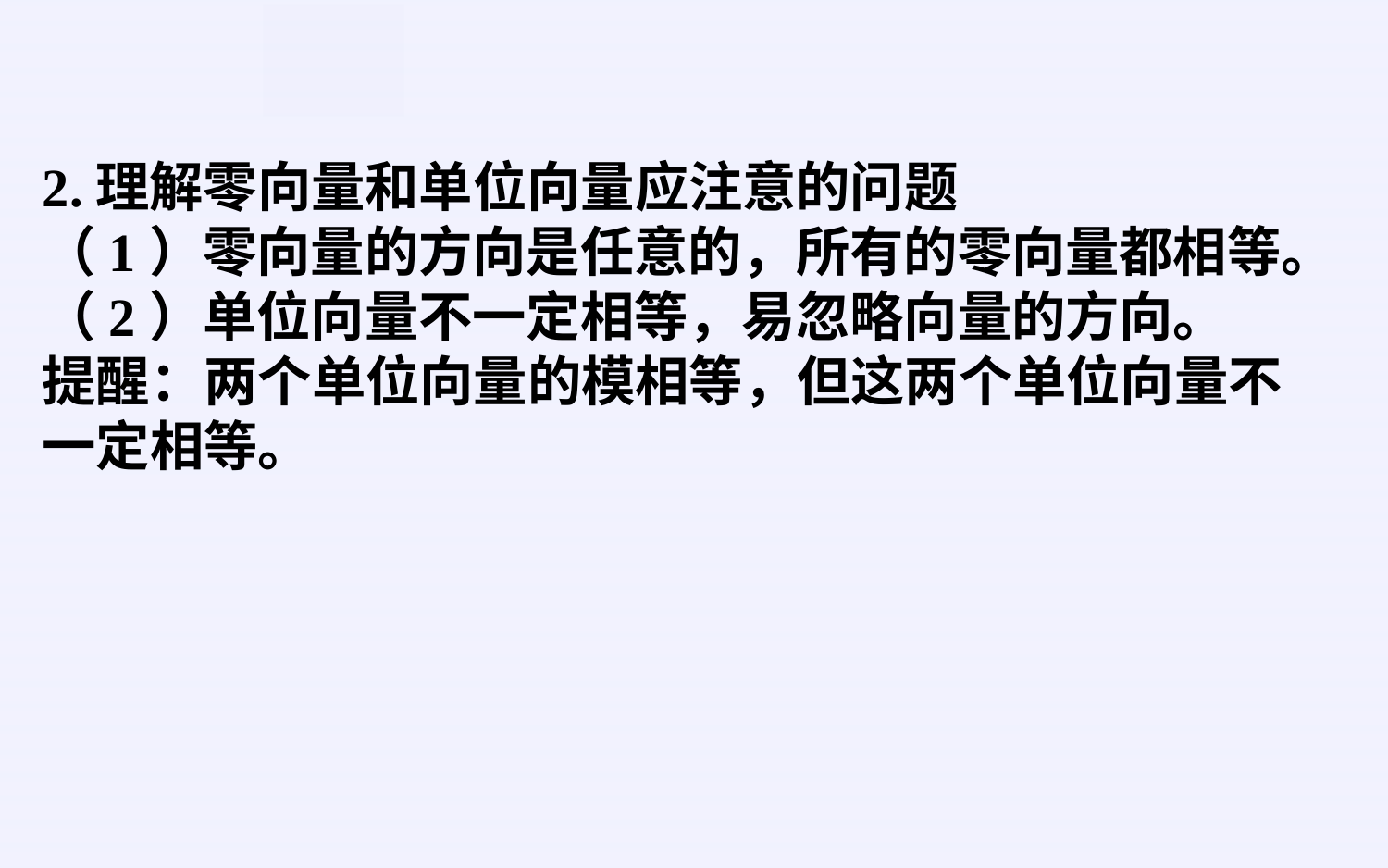

2.理解零向量和单位向量应注意的问题
（1）零向量的方向是任意的，所有的零向量都相等。
（2）单位向量不一定相等，易忽略向量的方向。
提醒：两个单位向量的模相等，但这两个单位向量不一定相等。